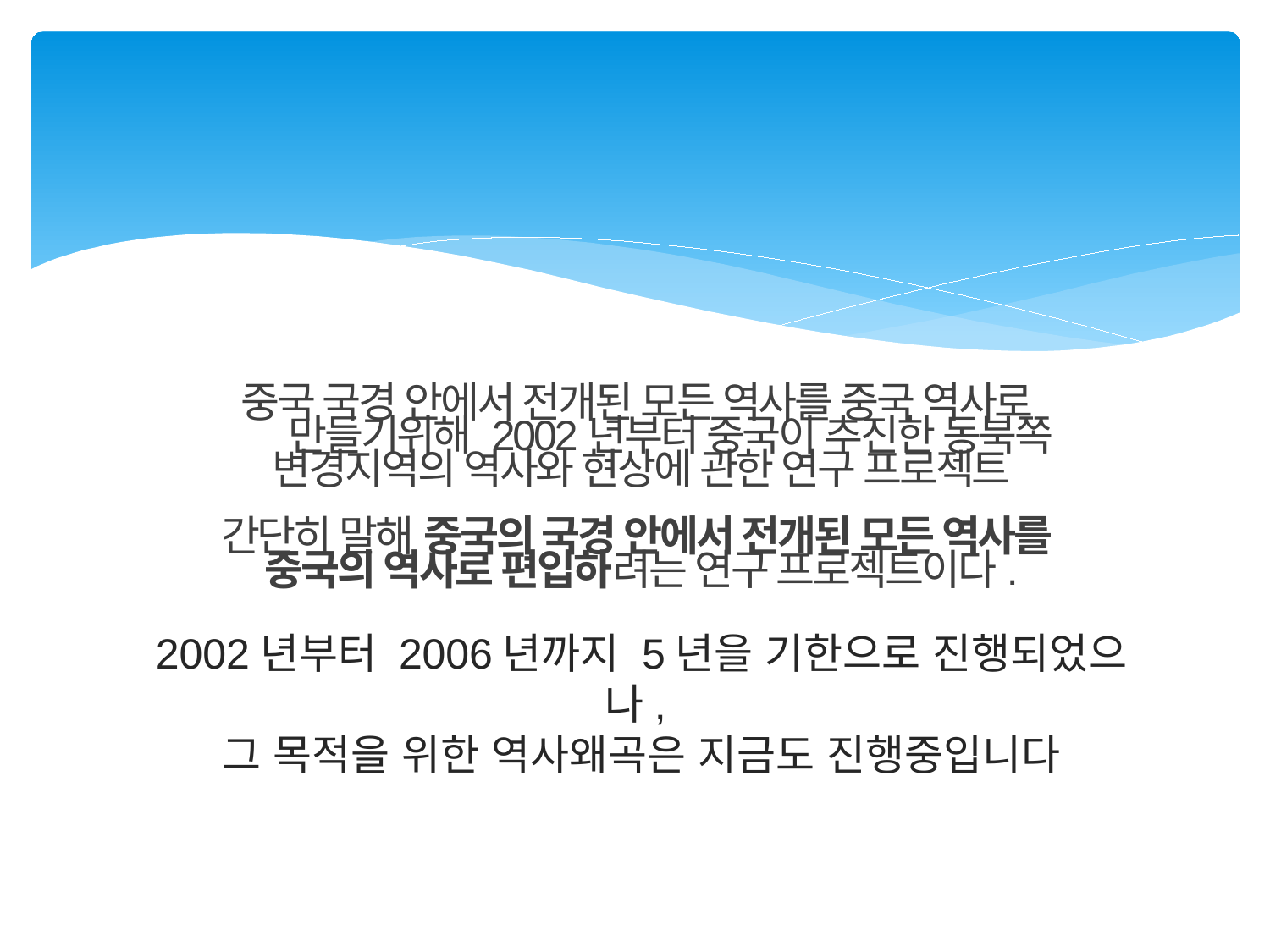

중국 국경 안에서 전개된 모든 역사를 중국 역사로
      만들기위해 2002년부터 중국이 추진한 동북쪽
변경지역의 역사와 현상에 관한 연구 프로젝트

간단히 말해 중국의 국경 안에서 전개된 모든 역사를
중국의 역사로 편입하려는 연구 프로젝트이다.

2002년부터 2006년까지 5년을 기한으로 진행되었으나,
그 목적을 위한 역사왜곡은 지금도 진행중입니다